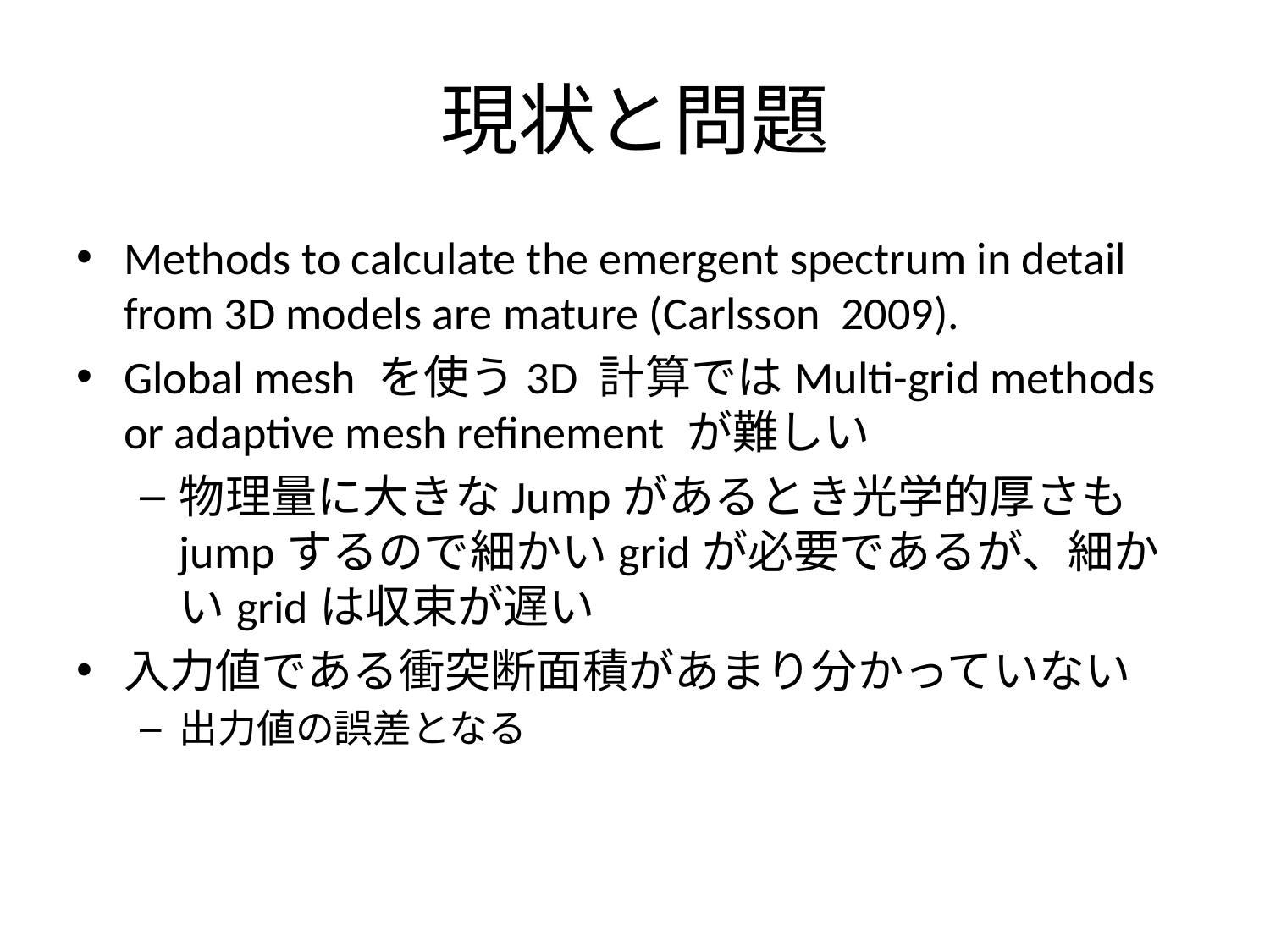

# 現状と問題
Methods to calculate the emergent spectrum in detail from 3D models are mature (Carlsson  2009).
Global mesh を使う3D 計算ではMulti-grid methods or adaptive mesh refinement が難しい
物理量に大きなJumpがあるとき光学的厚さもjumpするので細かいgridが必要であるが、細かいgridは収束が遅い
入力値である衝突断面積があまり分かっていない
出力値の誤差となる